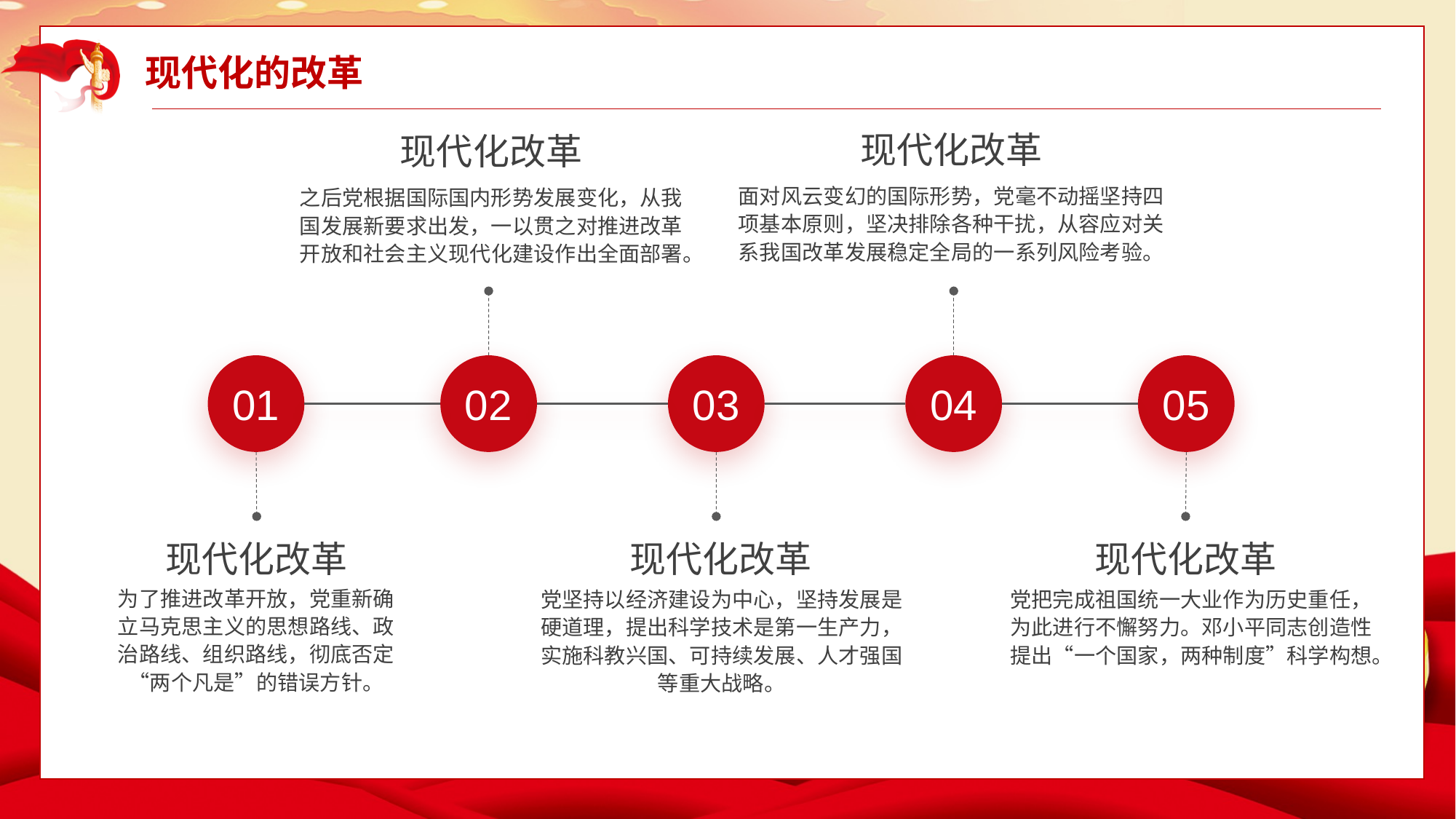

现代化的改革
现代化改革
现代化改革
面对风云变幻的国际形势，党毫不动摇坚持四项基本原则，坚决排除各种干扰，从容应对关系我国改革发展稳定全局的一系列风险考验。
之后党根据国际国内形势发展变化，从我国发展新要求出发，一以贯之对推进改革开放和社会主义现代化建设作出全面部署。
01
02
03
04
05
现代化改革
现代化改革
现代化改革
为了推进改革开放，党重新确立马克思主义的思想路线、政治路线、组织路线，彻底否定“两个凡是”的错误方针。
党坚持以经济建设为中心，坚持发展是硬道理，提出科学技术是第一生产力，实施科教兴国、可持续发展、人才强国等重大战略。
党把完成祖国统一大业作为历史重任，为此进行不懈努力。邓小平同志创造性提出“一个国家，两种制度”科学构想。